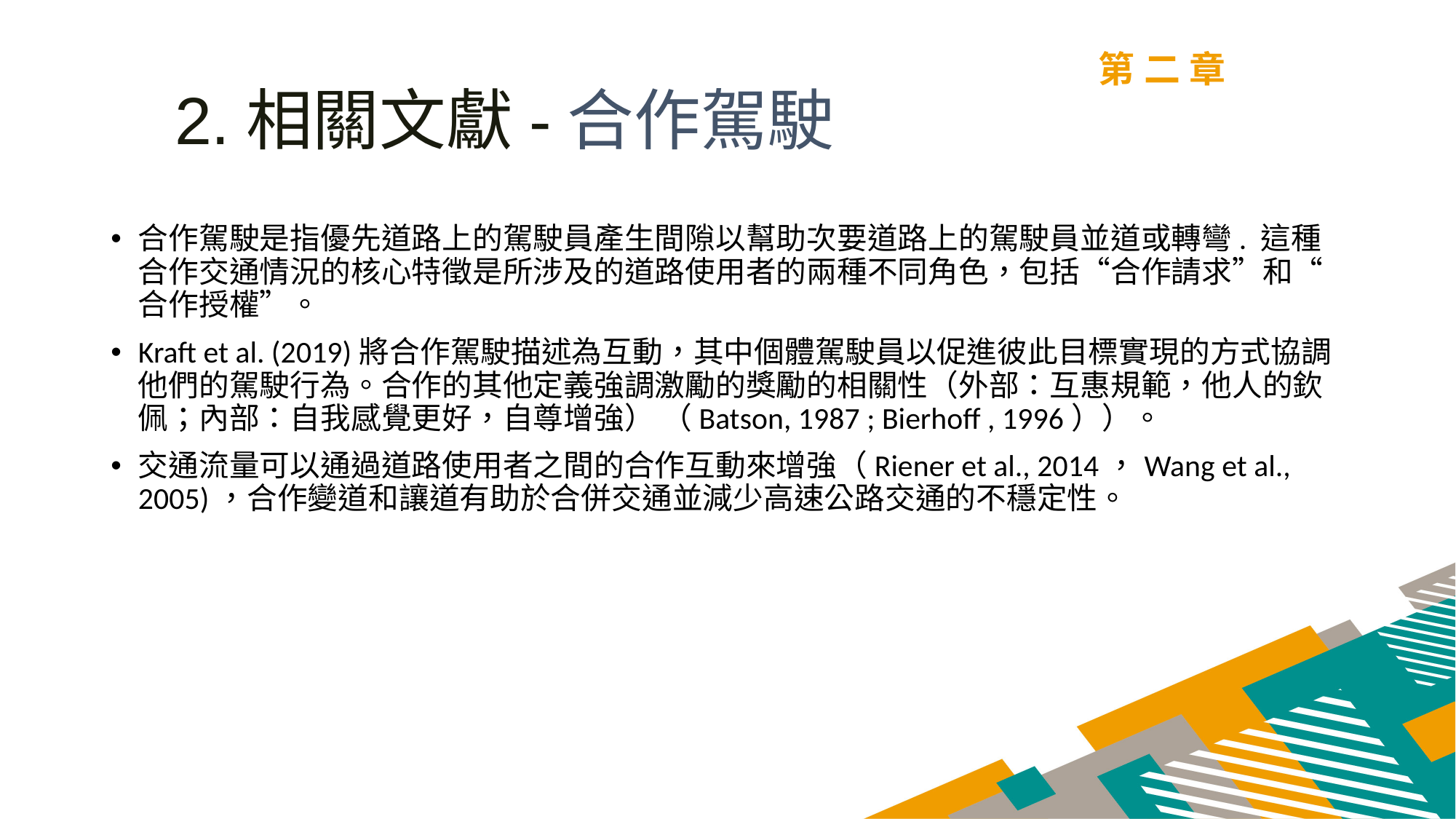

第二章
2.相關文獻-合作駕駛
合作駕駛是指優先道路上的駕駛員產生間隙以幫助次要道路上的駕駛員並道或轉彎. 這種合作交通情況的核心特徵是所涉及的道路使用者的兩種不同角色，包括“合作請求”和“合作授權”。
Kraft et al. (2019)將合作駕駛描述為互動，其中個體駕駛員以促進彼此目標實現的方式協調他們的駕駛行為。合作的其他定義強調激勵的獎勵的相關性（外部：互惠規範，他人的欽佩；內部：自我感覺更好，自尊增強） （Batson, 1987 ; Bierhoff , 1996））。
交通流量可以通過道路使用者之間的合作互動來增強（Riener et al., 2014，Wang et al., 2005)，合作變道和讓道有助於合併交通並減少高速公路交通的不穩定性。